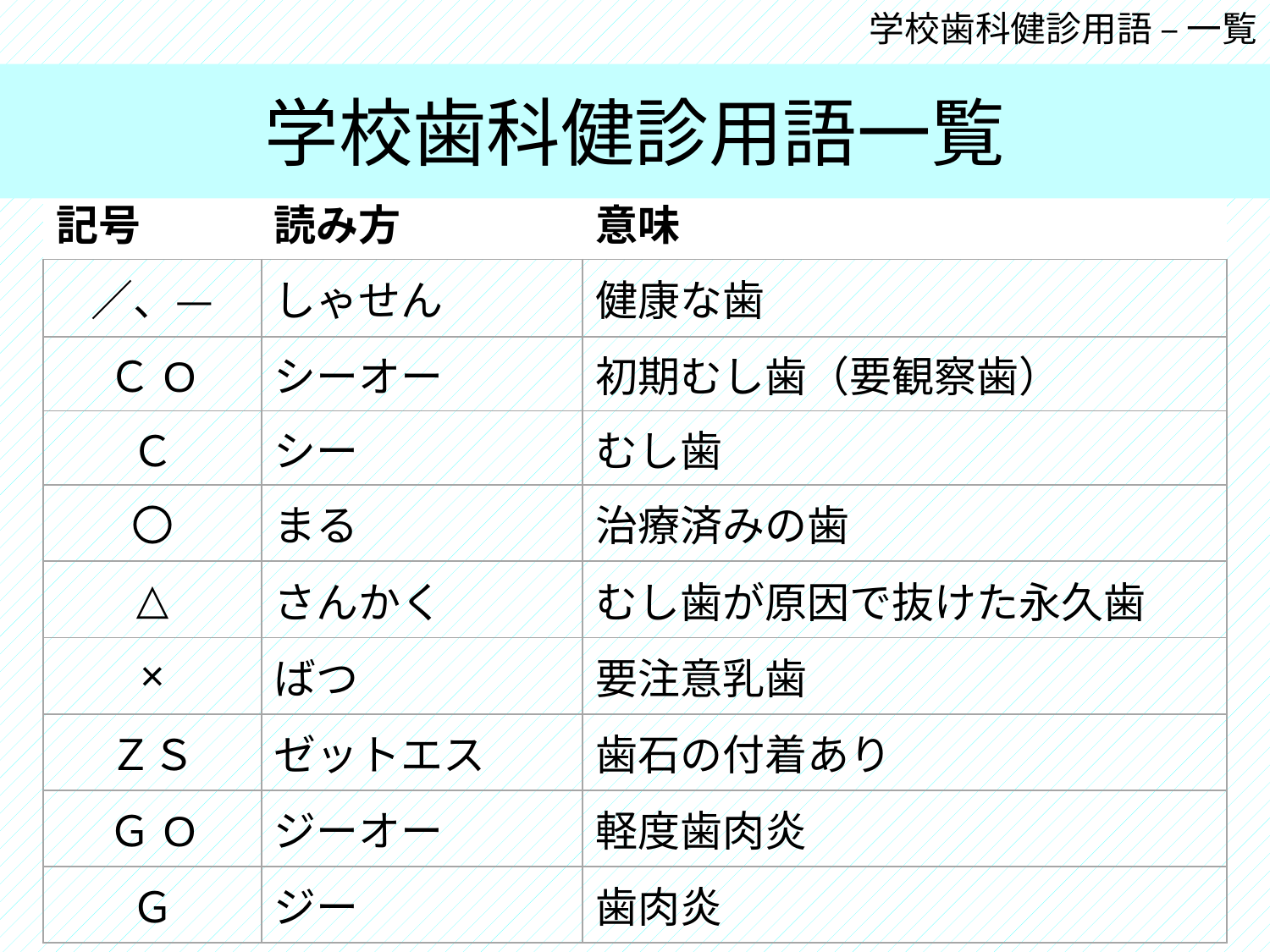

学校歯科健診用語 – 一覧
# 学校歯科健診用語一覧
| 記号 | 読み方 | 意味 |
| --- | --- | --- |
| ／、— | しゃせん | 健康な歯 |
| ＣO | シーオー | 初期むし歯（要観察歯） |
| Ｃ | シー | むし歯 |
| 〇 | まる | 治療済みの歯 |
| △ | さんかく | むし歯が原因で抜けた永久歯 |
| × | ばつ | 要注意乳歯 |
| ＺＳ | ゼットエス | 歯石の付着あり |
| ＧO | ジーオー | 軽度歯肉炎 |
| Ｇ | ジー | 歯肉炎 |